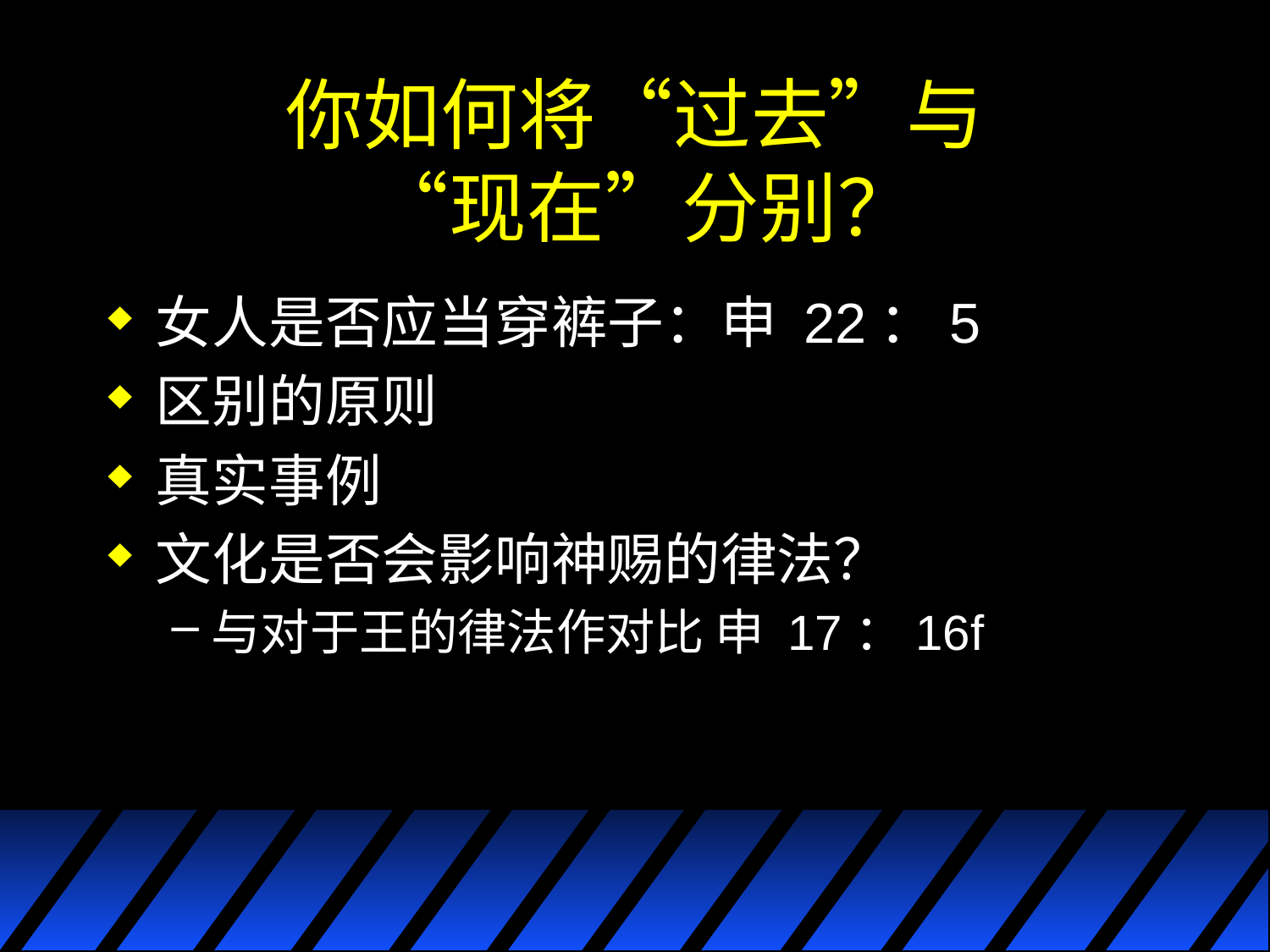

# 你如何将“过去”与 “现在”分别？
女人是否应当穿裤子：申 22：5
区别的原则
真实事例
文化是否会影响神赐的律法？
与对于王的律法作对比 申 17：16f